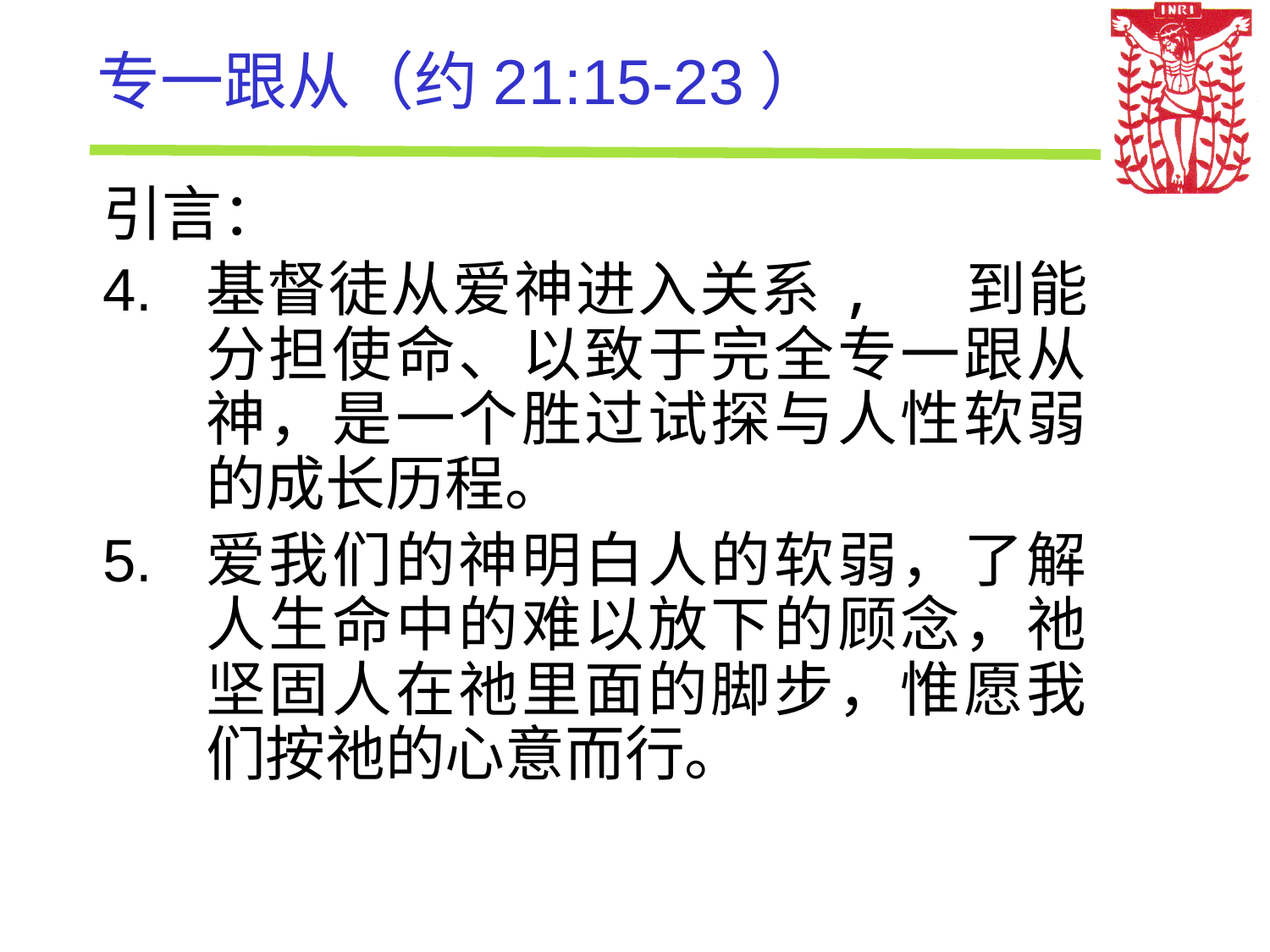

# 专一跟从（约21:15-23）
引言：
基督徒从爱神进入关系,  到能分担使命、以致于完全专一跟从神，是一个胜过试探与人性软弱的成长历程。
爱我们的神明白人的软弱，了解人生命中的难以放下的顾念，祂坚固人在祂里面的脚步，惟愿我们按祂的心意而行。